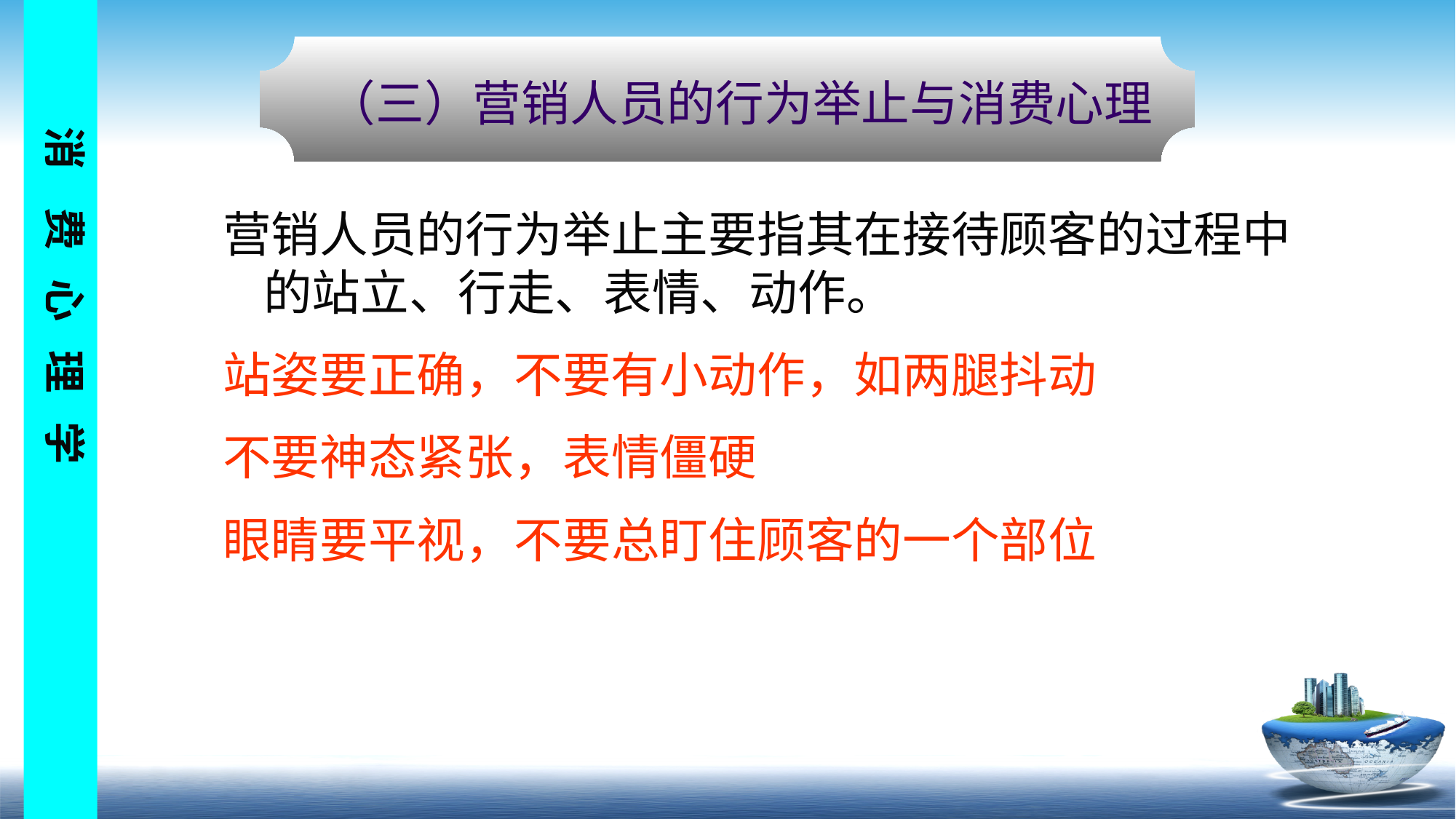

（三）营销人员的行为举止与消费心理
营销人员的行为举止主要指其在接待顾客的过程中的站立、行走、表情、动作。
站姿要正确，不要有小动作，如两腿抖动
不要神态紧张，表情僵硬
眼睛要平视，不要总盯住顾客的一个部位